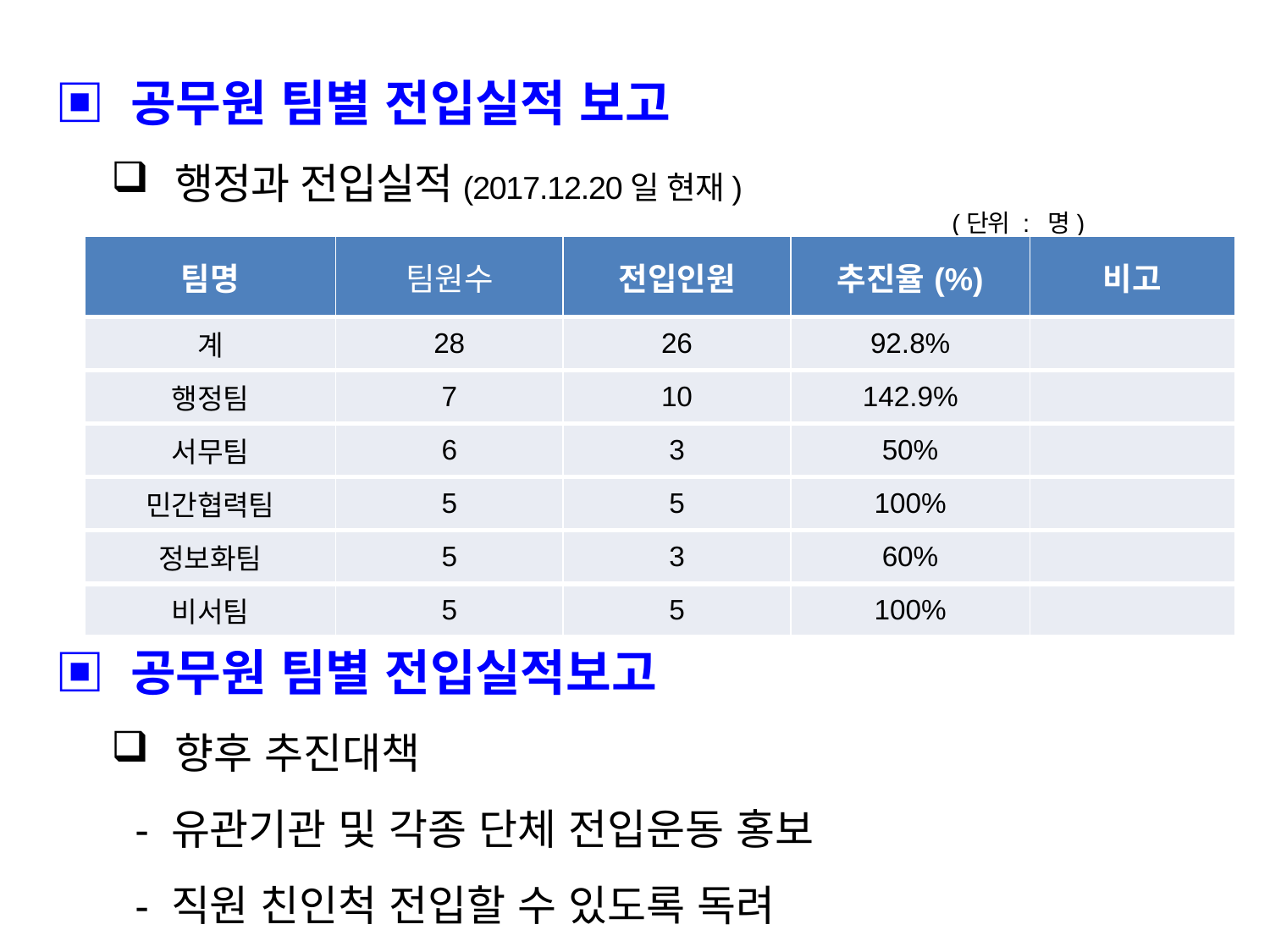

▣ 공무원 팀별 전입실적 보고
행정과 전입실적(2017.12.20일 현재)
                                                                                                                                          (단위 :  명)

| 팀명 | 팀원수 | 전입인원 | 추진율(%) | 비고 |
| --- | --- | --- | --- | --- |
| 계 | 28 | 26 | 92.8% |  |
| 행정팀 | 7 | 10 | 142.9% |  |
| 서무팀 | 6 | 3 | 50% |  |
| 민간협력팀 | 5 | 5 | 100% |  |
| 정보화팀 | 5 | 3 | 60% |  |
| 비서팀 | 5 | 5 | 100% |  |
▣ 공무원 팀별 전입실적보고
향후 추진대책
  - 유관기관 및 각종 단체 전입운동 홍보
  - 직원 친인척 전입할 수 있도록 독려